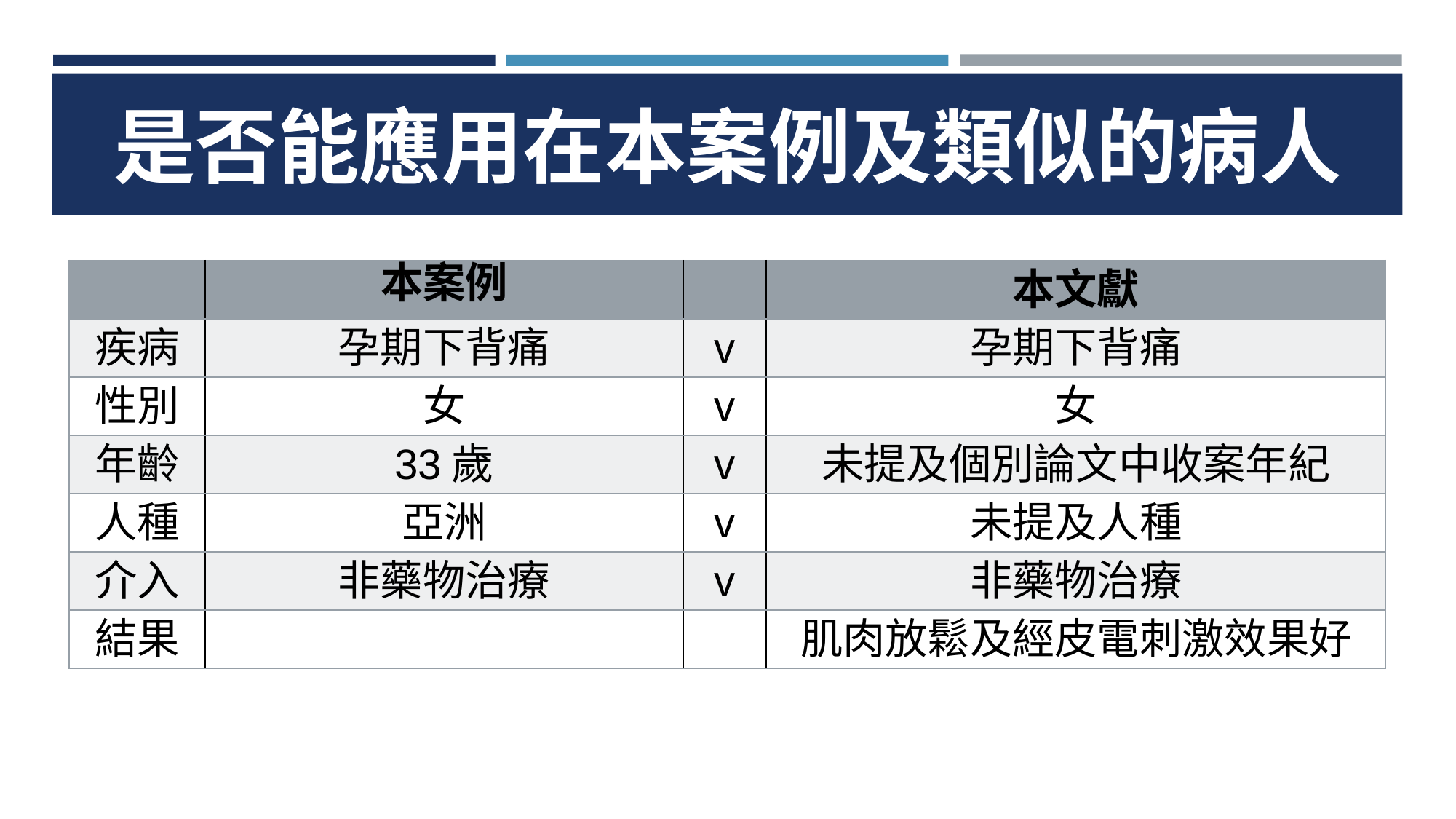

# 是否能應用在本案例及類似的病人
|  | 本案例 |  | 本文獻 |
| --- | --- | --- | --- |
| 疾病 | 孕期下背痛 | v | 孕期下背痛 |
| 性別 | 女 | v | 女 |
| 年齡 | 33歲 | v | 未提及個別論文中收案年紀 |
| 人種 | 亞洲 | v | 未提及人種 |
| 介入 | 非藥物治療 | v | 非藥物治療 |
| 結果 |  |  | 肌肉放鬆及經皮電刺激效果好 |